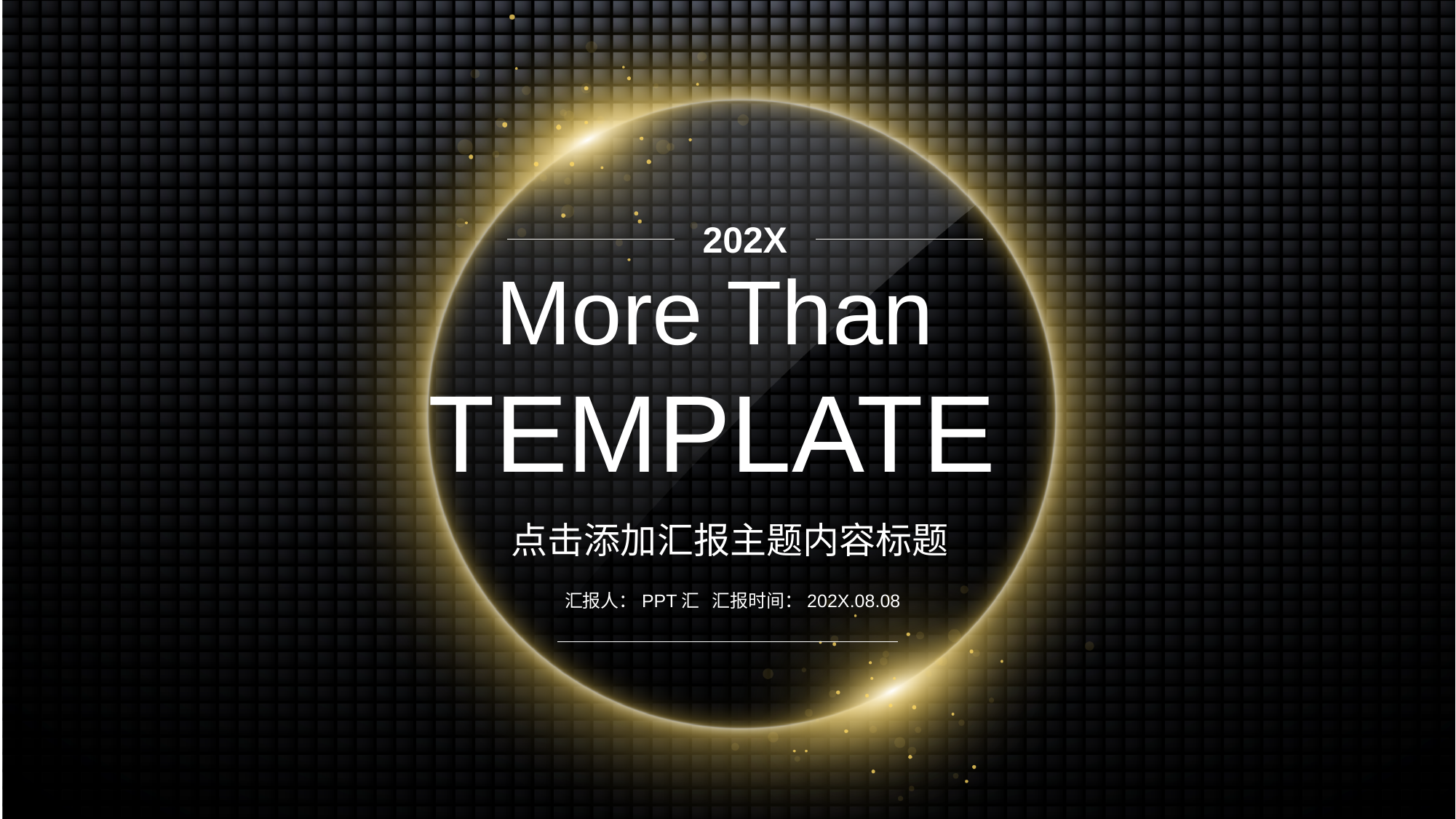

202X
More Than
TEMPLATE
点击添加汇报主题内容标题
汇报人：PPT汇   汇报时间：202X.08.08